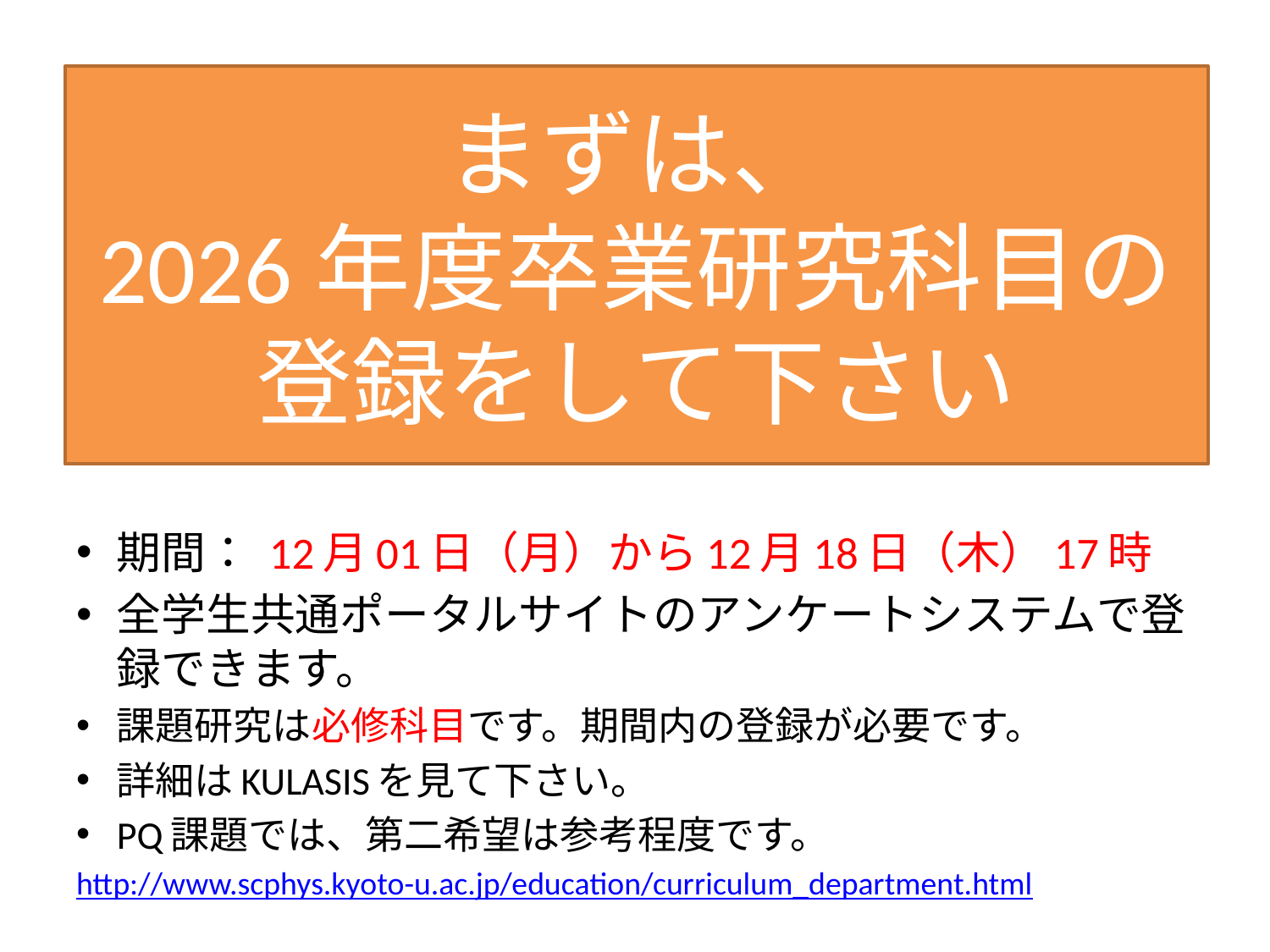

# まずは、 2026年度卒業研究科目の 登録をして下さい
期間： 12月01日（月）から12月18日（木）17時
全学生共通ポータルサイトのアンケートシステムで登録できます。
課題研究は必修科目です。期間内の登録が必要です。
詳細はKULASISを見て下さい。
PQ課題では、第二希望は参考程度です。
http://www.scphys.kyoto-u.ac.jp/education/curriculum_department.html